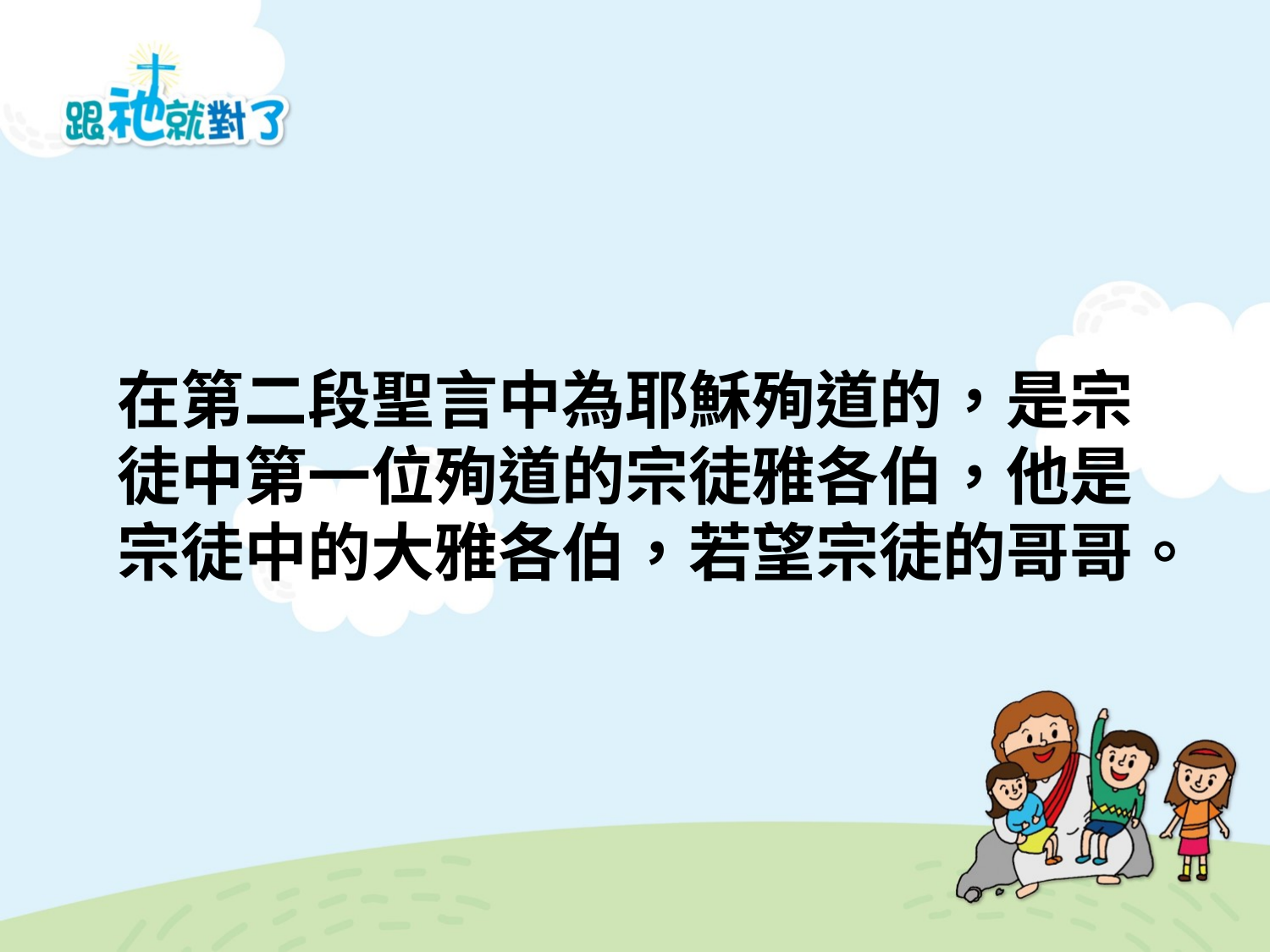

在第二段聖言中為耶穌殉道的，是宗徒中第一位殉道的宗徒雅各伯，他是宗徒中的大雅各伯，若望宗徒的哥哥。